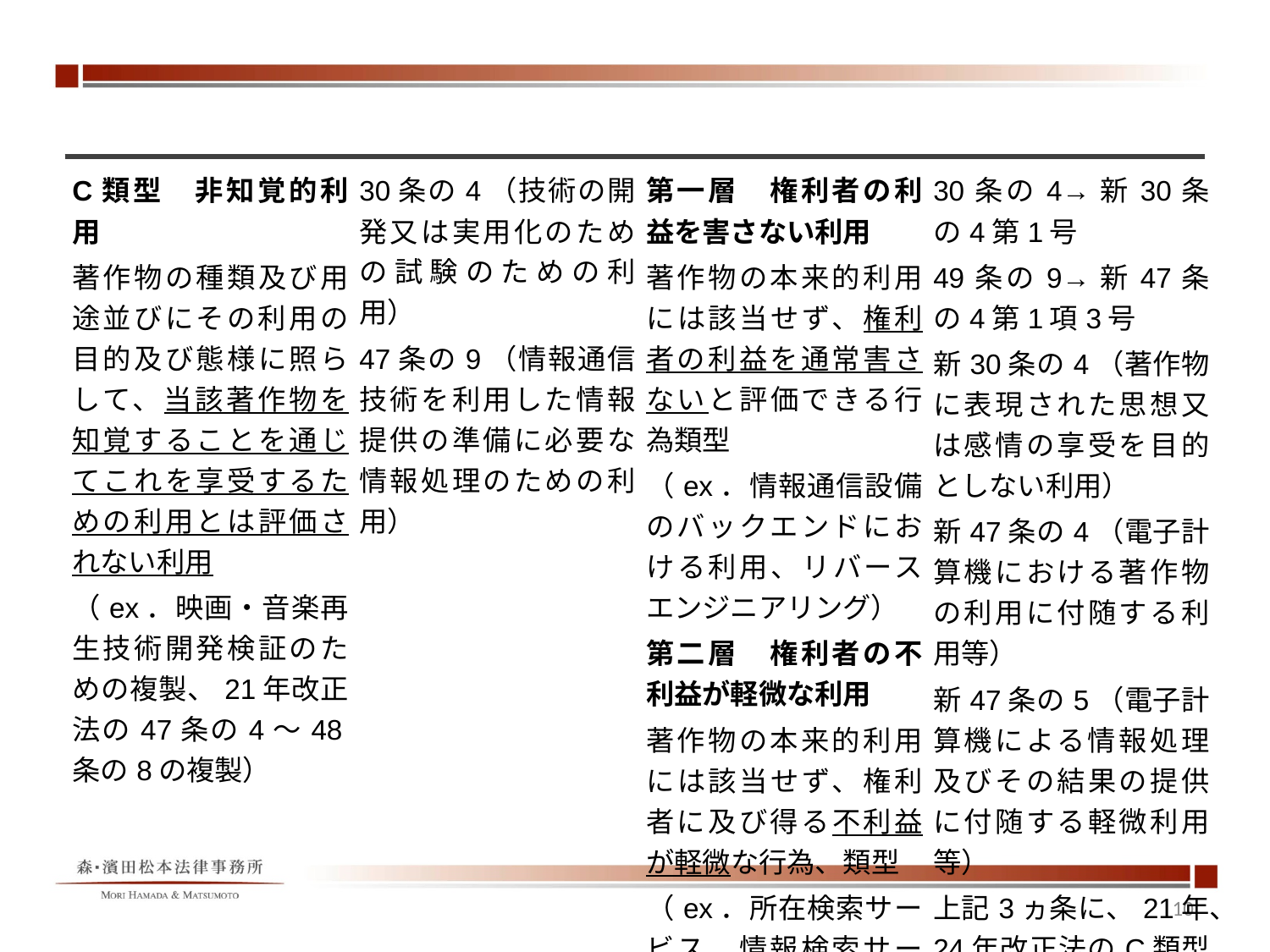

#
| C類型　非知覚的利用 著作物の種類及び用途並びにその利用の目的及び態様に照らして、当該著作物を知覚することを通じてこれを享受するための利用とは評価されない利用 （ex．映画・音楽再生技術開発検証のための複製、21年改正法の47条の4～48条の8の複製） | 30条の4（技術の開発又は実用化のための試験のための利用） 47条の9（情報通信技術を利用した情報提供の準備に必要な情報処理のための利用） | 第一層　権利者の利益を害さない利用 著作物の本来的利用には該当せず、権利者の利益を通常害さないと評価できる行為類型 （ex．情報通信設備のバックエンドにおける利用、リバースエンジニアリング） 第二層　権利者の不利益が軽微な利用 著作物の本来的利用には該当せず、権利者に及び得る不利益が軽微な行為、類型 （ex．所在検索サービス、情報検索サービス） | 30条の4→新30条の4第1号 49条の9→新47条の4第1項3号 新30条の4（著作物に表現された思想又は感情の享受を目的としない利用） 新47条の4（電子計算機における著作物の利用に付随する利用等） 新47条の5（電子計算機による情報処理及びその結果の提供に付随する軽微利用等） 上記3ヵ条に、21年、24年改正法のC類型該当の条項が入れられている。 |
| --- | --- | --- | --- |
10